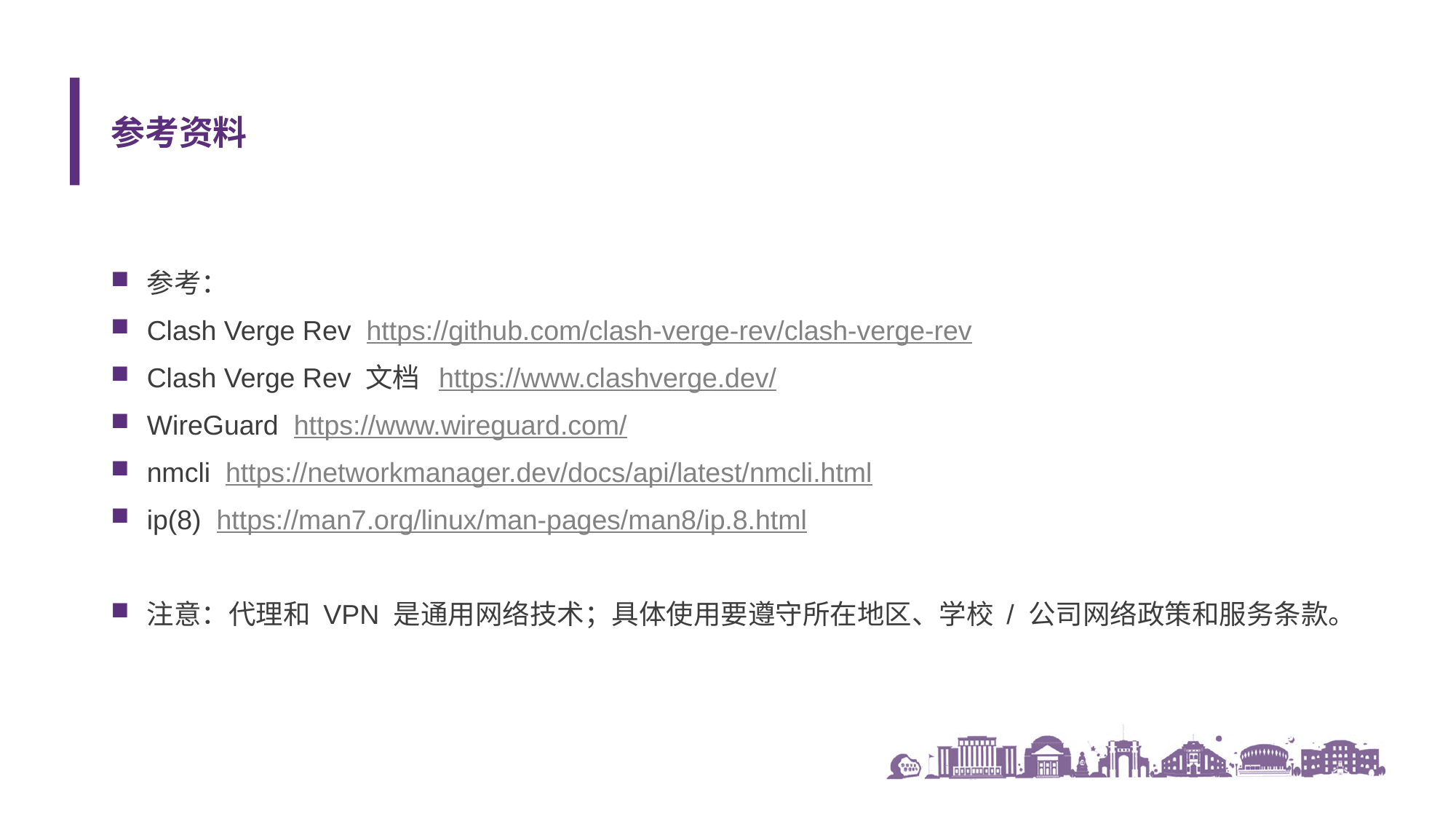

# 参考资料
参考：
Clash Verge Rev  https://github.com/clash-verge-rev/clash-verge-rev
Clash Verge Rev 文档  https://www.clashverge.dev/
WireGuard  https://www.wireguard.com/
nmcli  https://networkmanager.dev/docs/api/latest/nmcli.html
ip(8)  https://man7.org/linux/man-pages/man8/ip.8.html

注意：代理和 VPN 是通用网络技术；具体使用要遵守所在地区、学校 / 公司网络政策和服务条款。